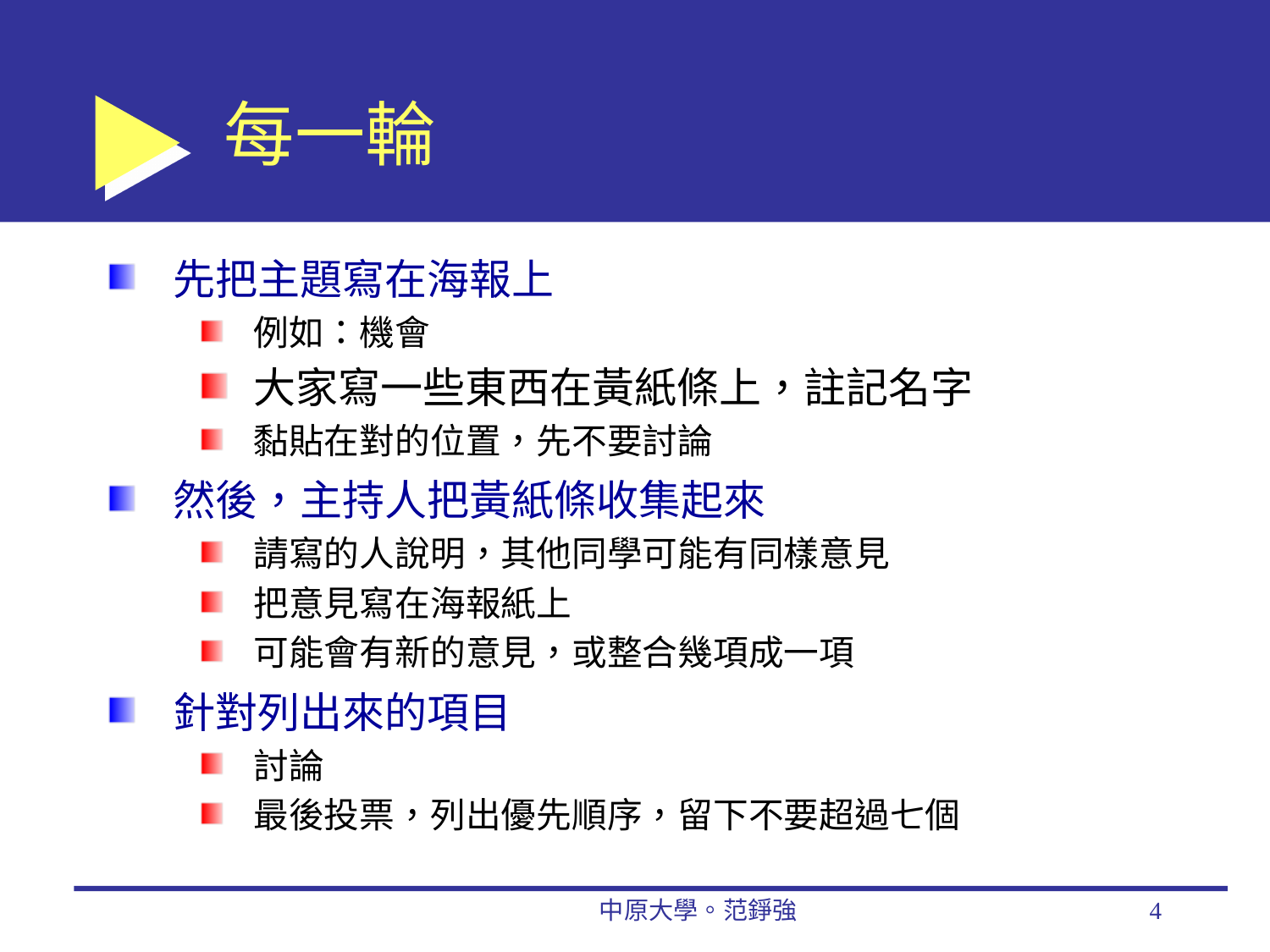

# 每一輪
先把主題寫在海報上
例如：機會
大家寫一些東西在黃紙條上，註記名字
黏貼在對的位置，先不要討論
然後，主持人把黃紙條收集起來
請寫的人說明，其他同學可能有同樣意見
把意見寫在海報紙上
可能會有新的意見，或整合幾項成一項
針對列出來的項目
討論
最後投票，列出優先順序，留下不要超過七個
中原大學。范錚強
4